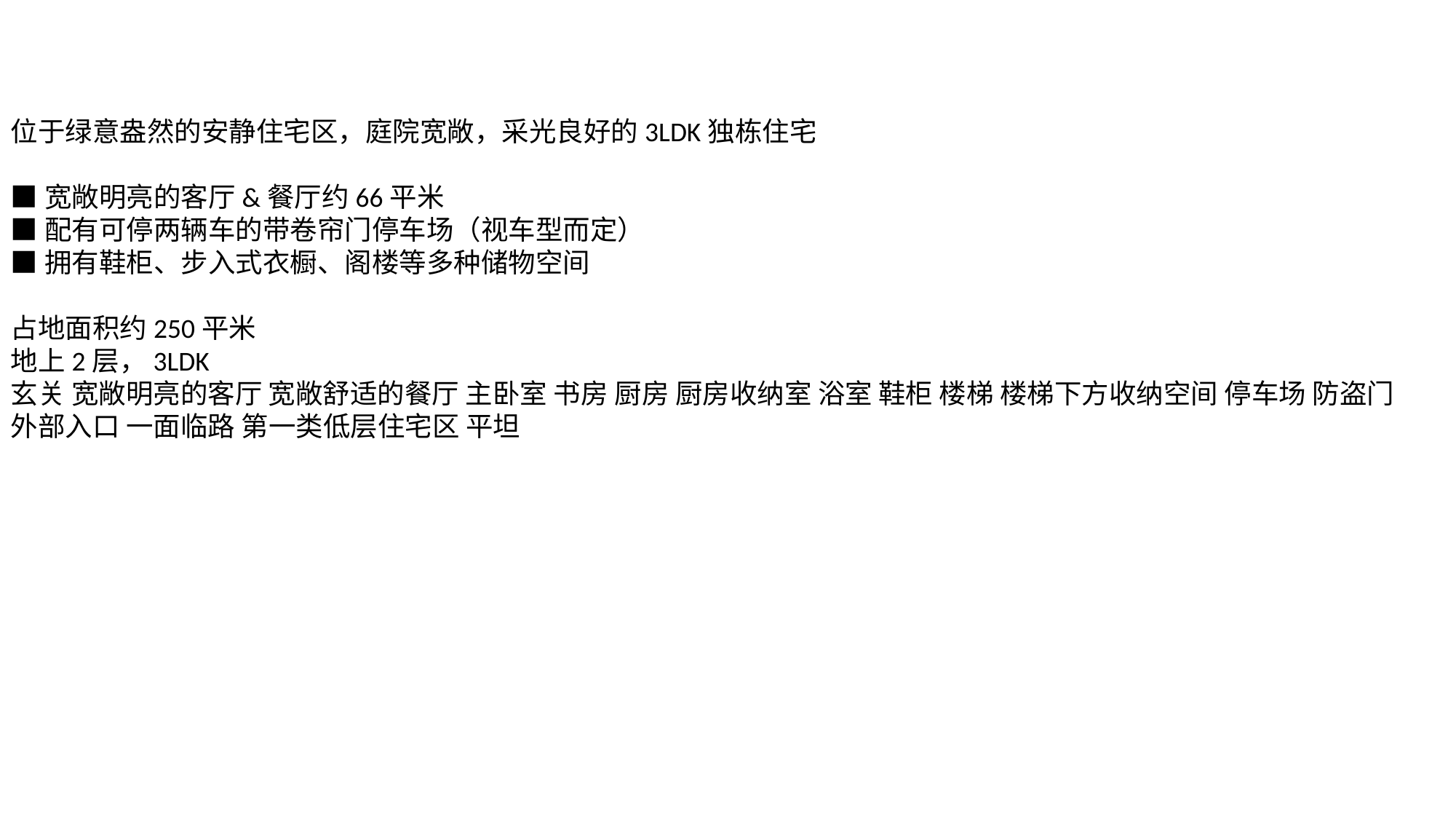

位于绿意盎然的安静住宅区，庭院宽敞，采光良好的3LDK独栋住宅

■宽敞明亮的客厅&餐厅约66平米
■配有可停两辆车的带卷帘门停车场（视车型而定）
■拥有鞋柜、步入式衣橱、阁楼等多种储物空间

占地面积约250平米
地上2层，3LDK
玄关 宽敞明亮的客厅 宽敞舒适的餐厅 主卧室 书房 厨房 厨房收纳室 浴室 鞋柜 楼梯 楼梯下方收纳空间 停车场 防盗门外部入口 一面临路 第一类低层住宅区 平坦